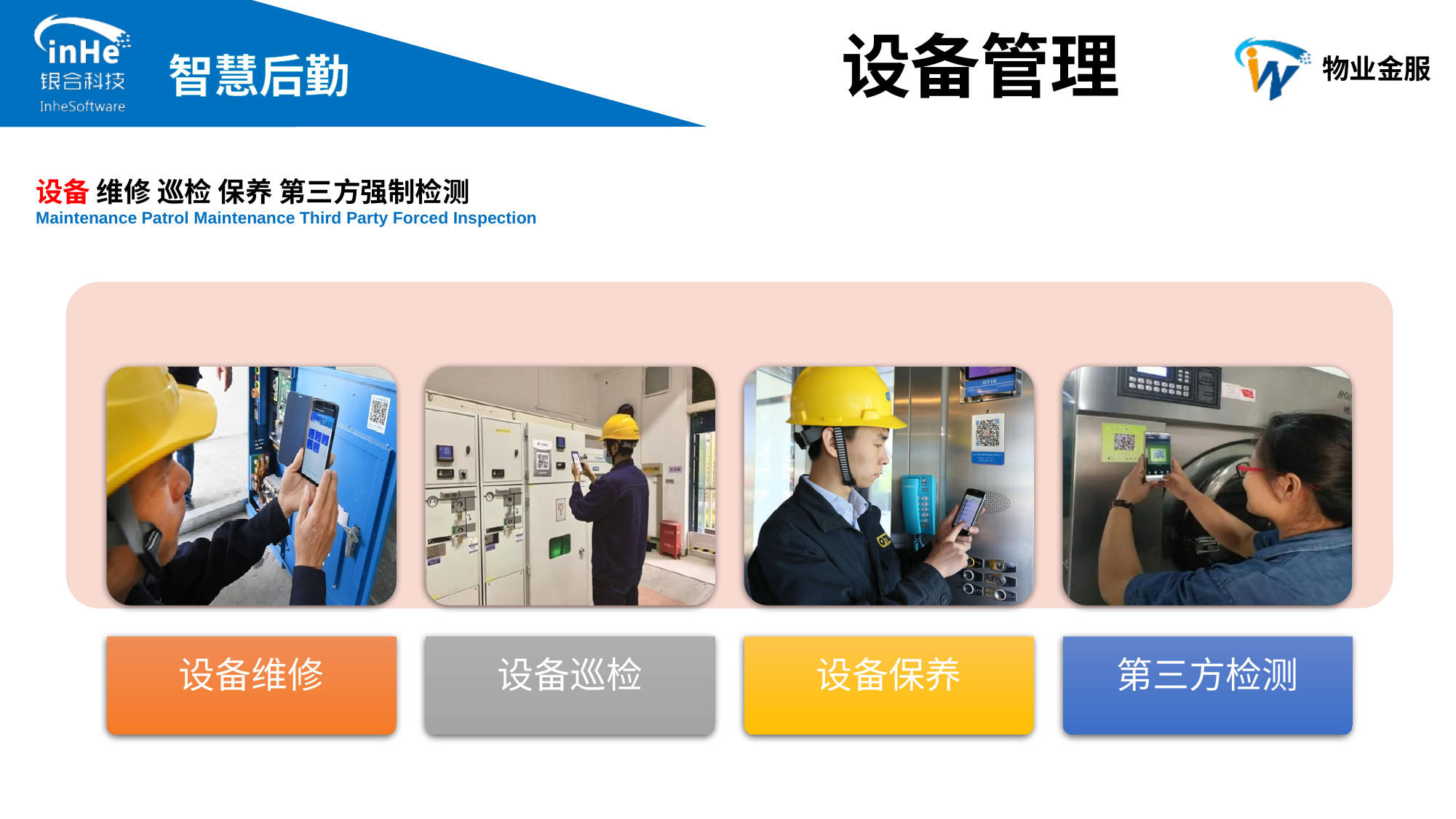

设备管理
设备 维修 巡检 保养 第三方强制检测
Maintenance Patrol Maintenance Third Party Forced Inspection
设备维修
设备巡检
设备保养
第三方检测